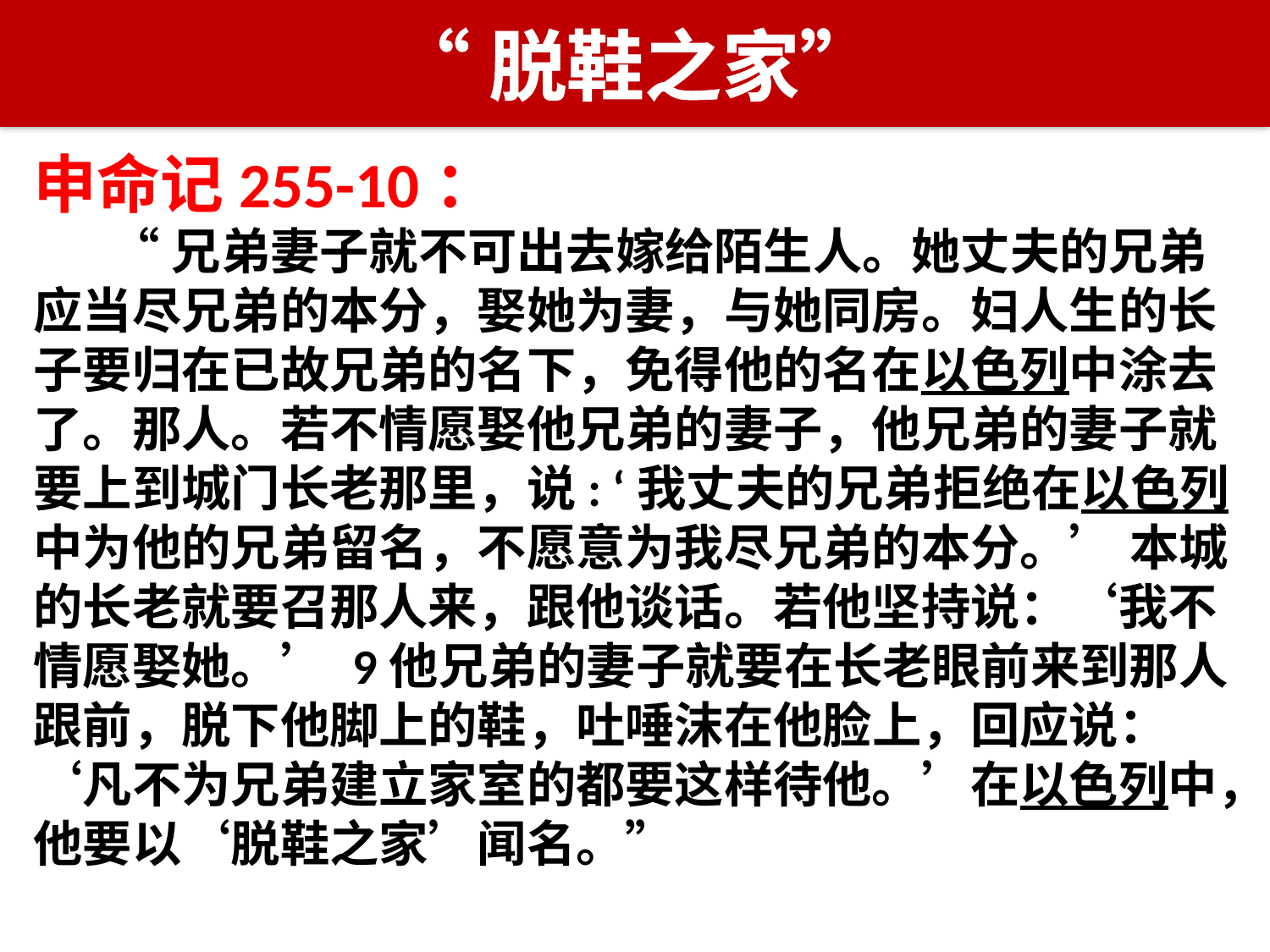

“脱鞋之家”
申命记255-10：
       “兄弟妻子就不可出去嫁给陌生人。她丈夫的兄弟应当尽兄弟的本分，娶她为妻，与她同房。妇人生的长子要归在已故兄弟的名下，免得他的名在以色列中涂去了。那人。若不情愿娶他兄弟的妻子，他兄弟的妻子就要上到城门长老那里，说: ‘我丈夫的兄弟拒绝在以色列中为他的兄弟留名，不愿意为我尽兄弟的本分。’ 本城的长老就要召那人来，跟他谈话。若他坚持说：‘我不情愿娶她。’ 9他兄弟的妻子就要在长老眼前来到那人跟前，脱下他脚上的鞋，吐唾沫在他脸上，回应说：‘凡不为兄弟建立家室的都要这样待他。’在以色列中，他要以‘脱鞋之家’闻名。”